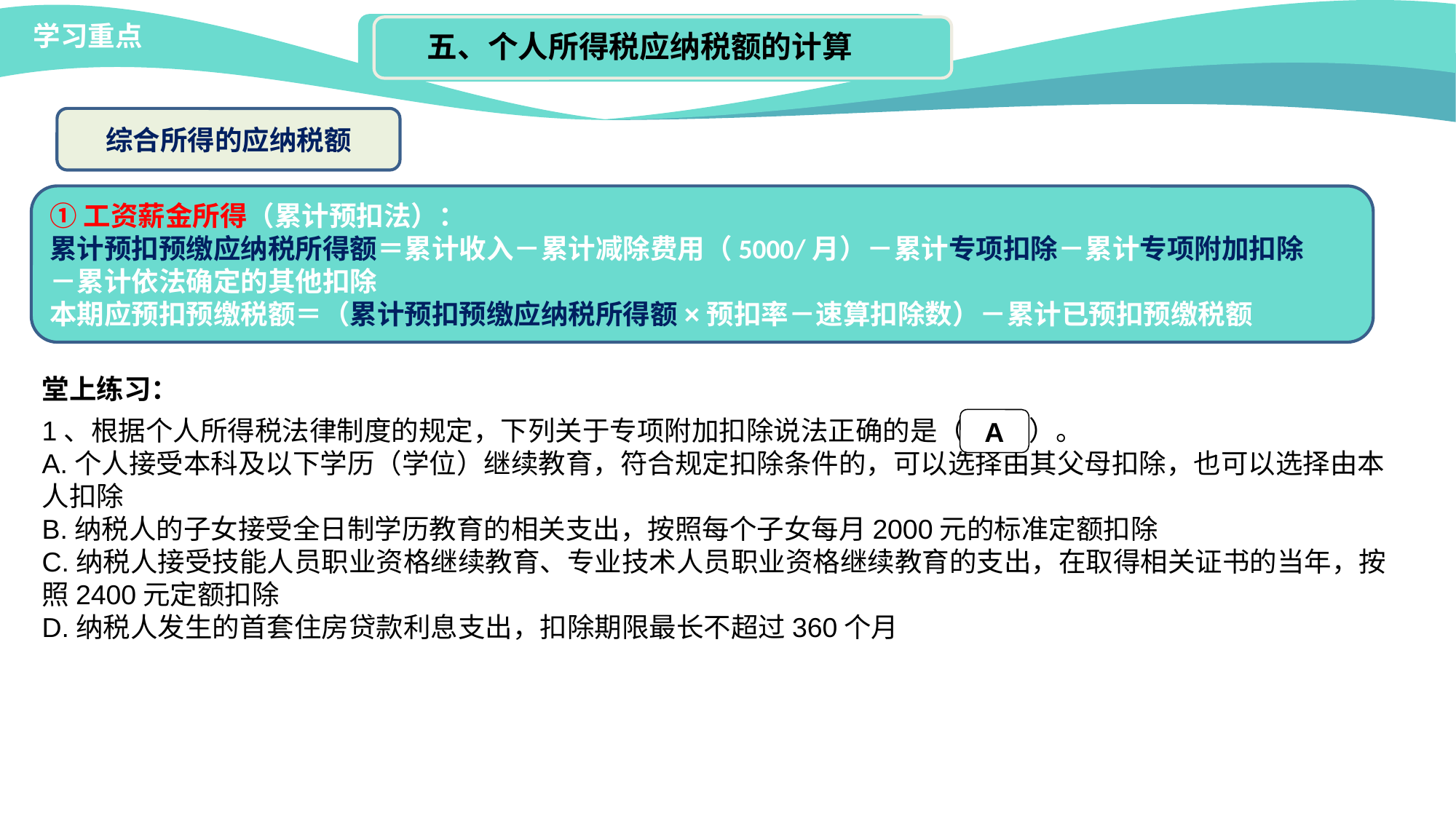

学习重点

五、个人所得税应纳税额的计算
综合所得的应纳税额
①工资薪金所得（累计预扣法）：
累计预扣预缴应纳税所得额＝累计收入－累计减除费用（5000/月）－累计专项扣除－累计专项附加扣除
－累计依法确定的其他扣除
本期应预扣预缴税额＝（累计预扣预缴应纳税所得额×预扣率－速算扣除数）－累计已预扣预缴税额

堂上练习：
1、根据个人所得税法律制度的规定，下列关于专项附加扣除说法正确的是（      　）。
A.个人接受本科及以下学历（学位）继续教育，符合规定扣除条件的，可以选择由其父母扣除，也可以选择由本人扣除
B.纳税人的子女接受全日制学历教育的相关支出，按照每个子女每月2000元的标准定额扣除
C.纳税人接受技能人员职业资格继续教育、专业技术人员职业资格继续教育的支出，在取得相关证书的当年，按照2400元定额扣除
D.纳税人发生的首套住房贷款利息支出，扣除期限最长不超过360个月
A